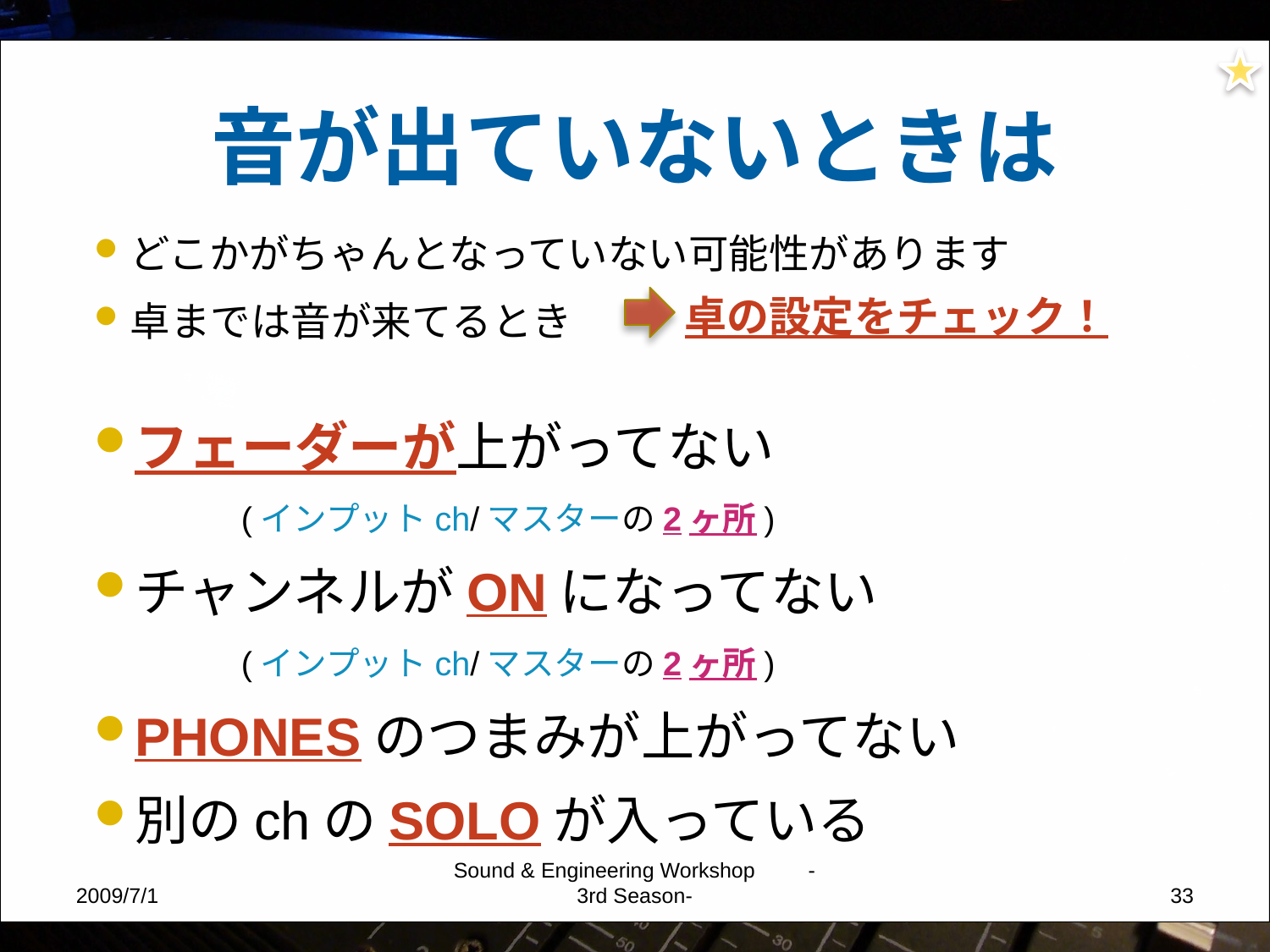

# 音が出ていないときは

どこかがちゃんとなっていない可能性があります
卓までは音が来てるとき
フェーダーが上がってない
				(インプットch/マスターの2ヶ所)
チャンネルがONになってない
				(インプットch/マスターの2ヶ所)
PHONESのつまみが上がってない
別のchのSOLOが入っている
卓の設定をチェック！

2009/7/1
Sound & Engineering Workshop         -3rd Season-
33